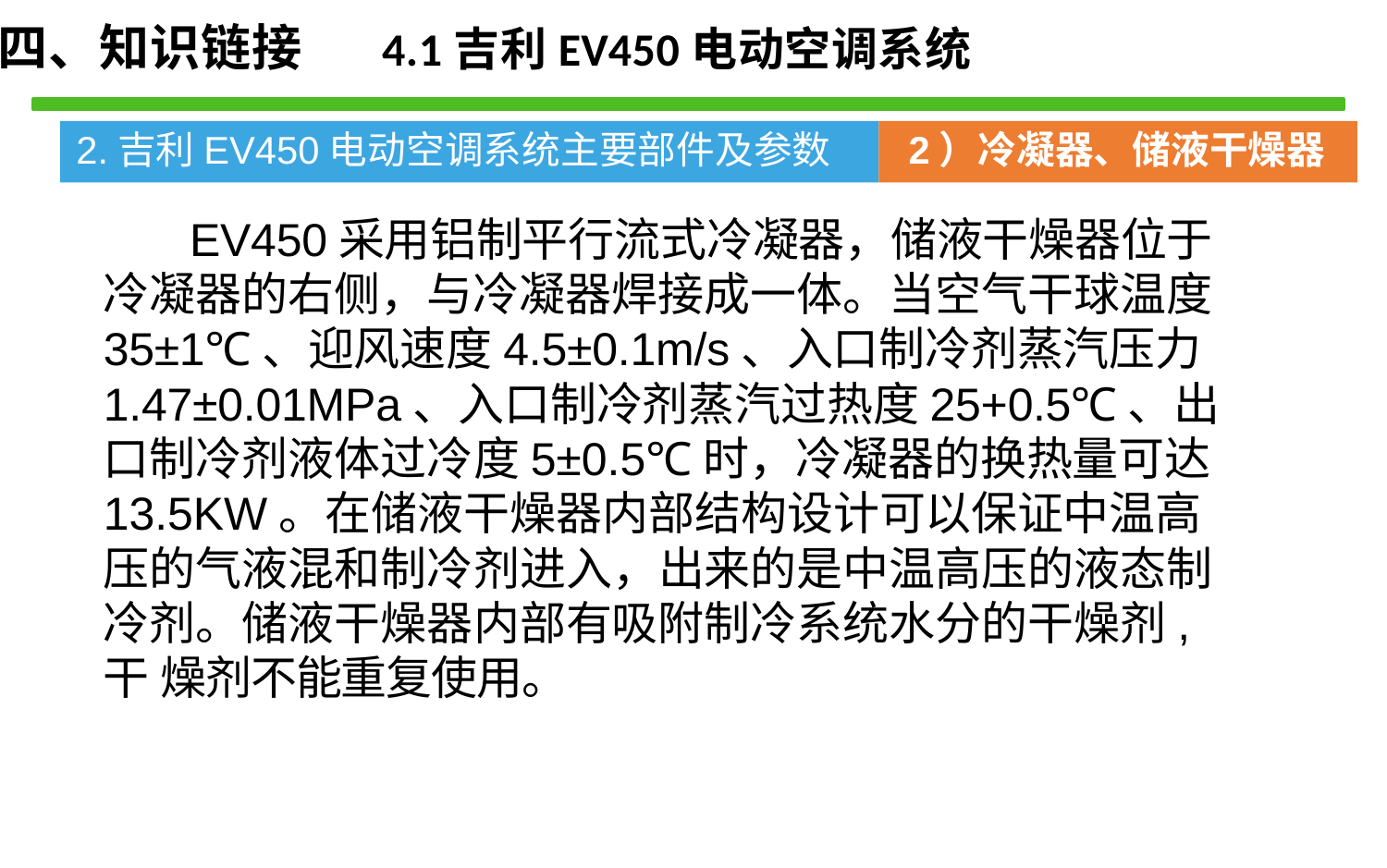

四、知识链接     4.1吉利EV450电动空调系统

2.吉利EV450电动空调系统主要部件及参数        2）冷凝器、储液干燥器

EV450采用铝制平行流式冷凝器，储液干燥器位于  冷凝器的右侧，与冷凝器焊接成一体。当空气干球温度  35±1℃、迎风速度4.5±0.1m/s、入口制冷剂蒸汽压力  1.47±0.01MPa、入口制冷剂蒸汽过热度25+0.5℃、出 口制冷剂液体过冷度5±0.5℃时，冷凝器的换热量可达  13.5KW。在储液干燥器内部结构设计可以保证中温高   压的气液混和制冷剂进入，出来的是中温高压的液态制  冷剂。储液干燥器内部有吸附制冷系统水分的干燥剂,干 燥剂不能重复使用。